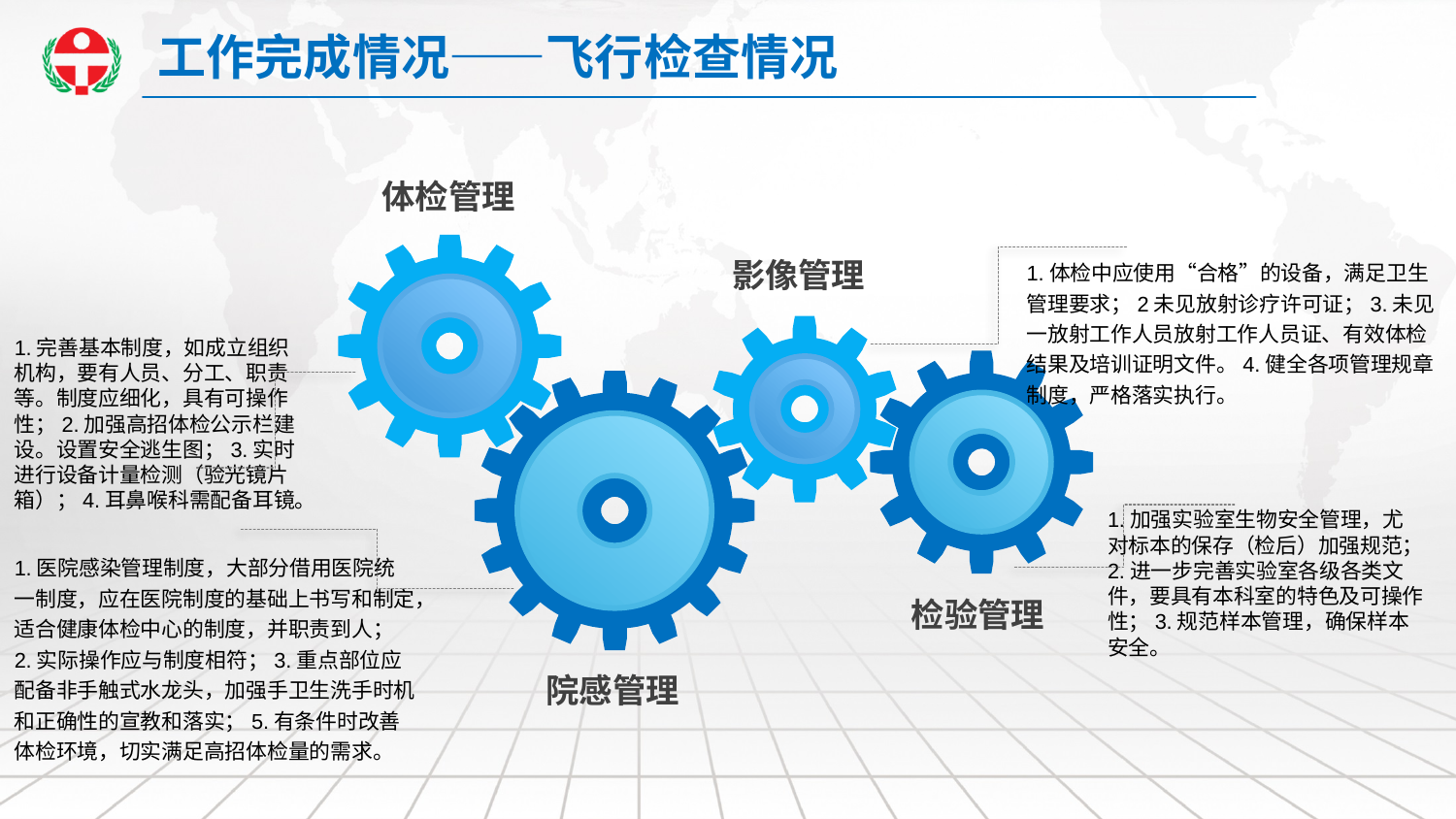

工作完成情况——飞行检查情况
体检管理

1.体检中应使用“合格”的设备，满足卫生管理要求；2未见放射诊疗许可证；3.未见一放射工作人员放射工作人员证、有效体检结果及培训证明文件。4.健全各项管理规章制度，严格落实执行。
影像管理

1.完善基本制度，如成立组织机构，要有人员、分工、职责等。制度应细化，具有可操作性；2.加强高招体检公示栏建设。设置安全逃生图；3.实时进行设备计量检测（验光镜片箱）；4.耳鼻喉科需配备耳镜。

1.加强实验室生物安全管理，尤对标本的保存（检后）加强规范；2.进一步完善实验室各级各类文件，要具有本科室的特色及可操作性；3.规范样本管理，确保样本安全。
1.医院感染管理制度，大部分借用医院统一制度，应在医院制度的基础上书写和制定，适合健康体检中心的制度，并职责到人；2.实际操作应与制度相符；3.重点部位应配备非手触式水龙头，加强手卫生洗手时机和正确性的宣教和落实；5.有条件时改善体检环境，切实满足高招体检量的需求。
检验管理
院感管理